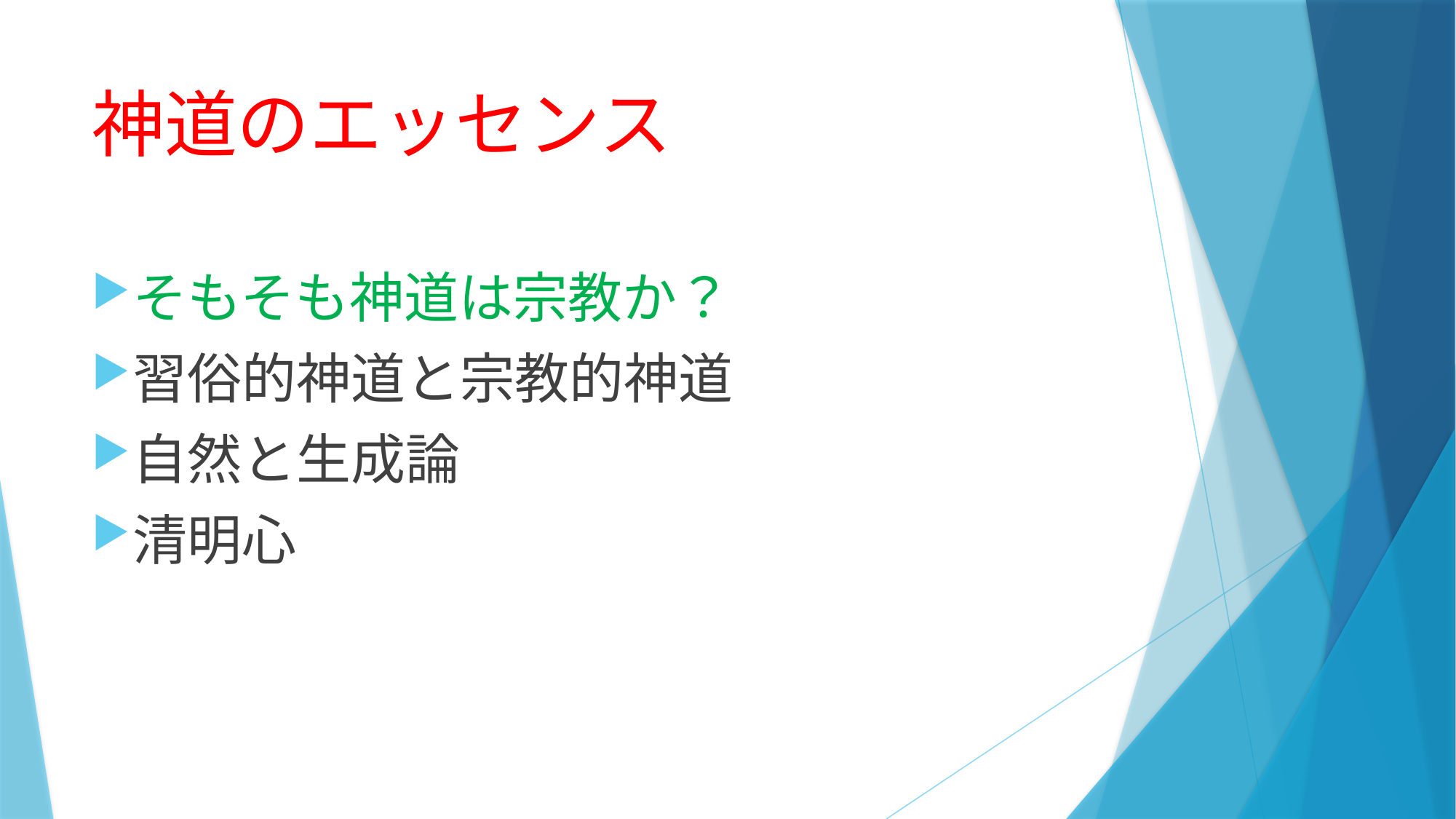

# 神道のエッセンス
そもそも神道は宗教か？
習俗的神道と宗教的神道
自然と生成論
清明心